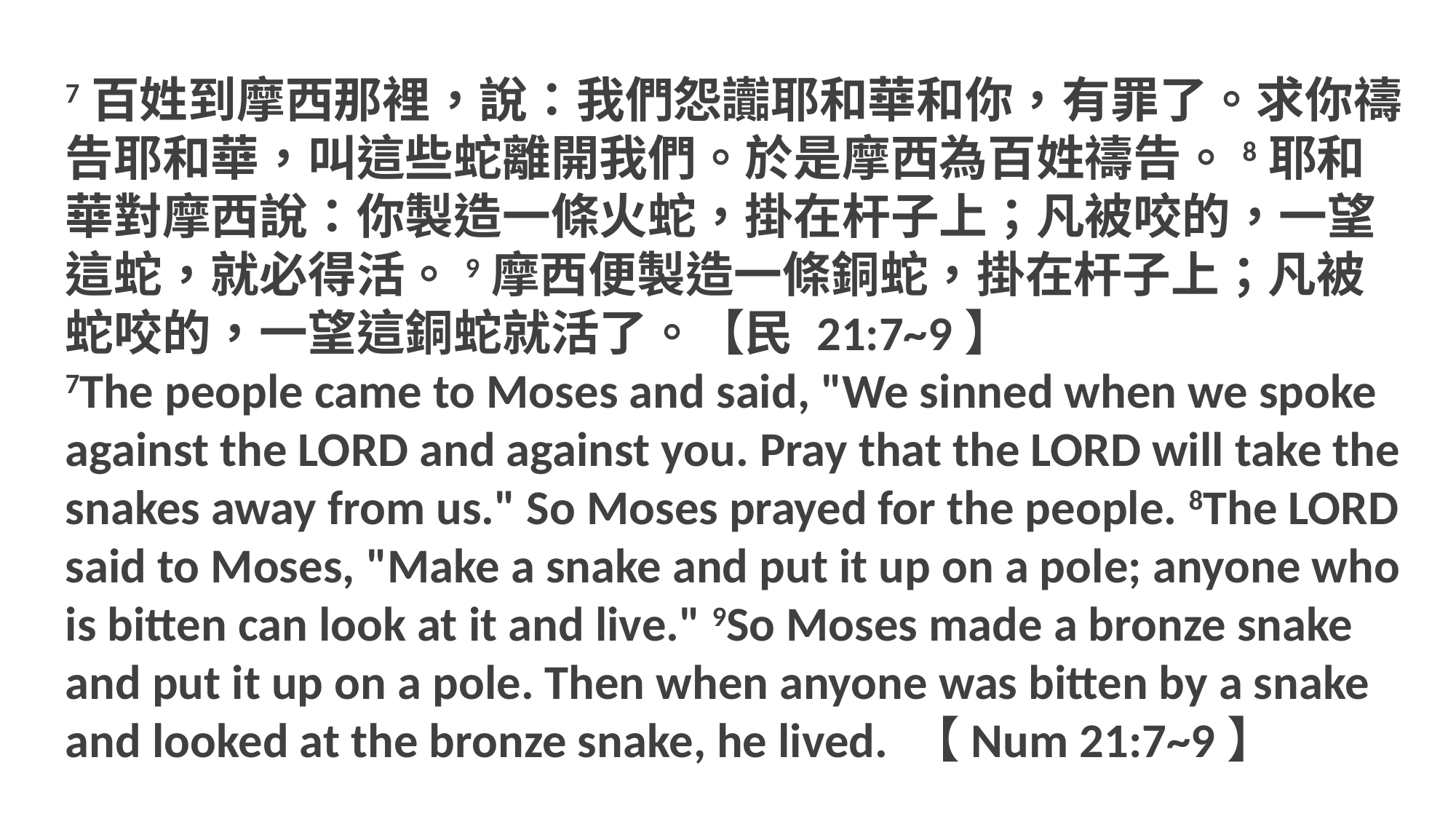

7百姓到摩西那裡，說：我們怨讟耶和華和你，有罪了。求你禱告耶和華，叫這些蛇離開我們。於是摩西為百姓禱告。8耶和華對摩西說：你製造一條火蛇，掛在杆子上；凡被咬的，一望這蛇，就必得活。9摩西便製造一條銅蛇，掛在杆子上；凡被蛇咬的，一望這銅蛇就活了。【民 21:7~9】
7The people came to Moses and said, "We sinned when we spoke against the LORD and against you. Pray that the LORD will take the snakes away from us." So Moses prayed for the people. 8The LORD said to Moses, "Make a snake and put it up on a pole; anyone who is bitten can look at it and live." 9So Moses made a bronze snake and put it up on a pole. Then when anyone was bitten by a snake and looked at the bronze snake, he lived. 【Num 21:7~9】